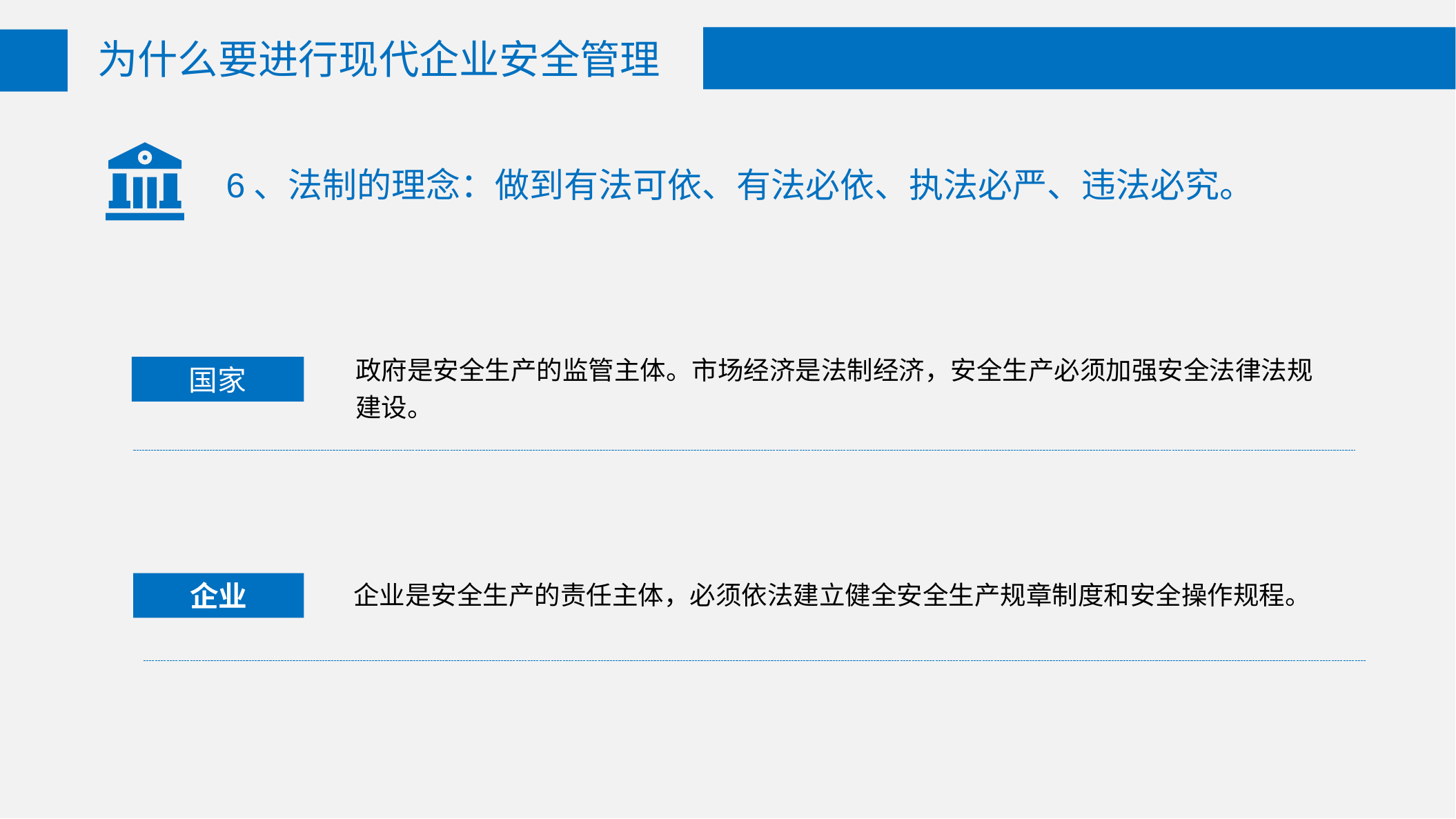

为什么要进行现代企业安全管理

6、法制的理念：做到有法可依、有法必依、执法必严、违法必究。

政府是安全生产的监管主体。市场经济是法制经济，安全生产必须加强安全法律法规建设。
国家
企业是安全生产的责任主体，必须依法建立健全安全生产规章制度和安全操作规程。
企业